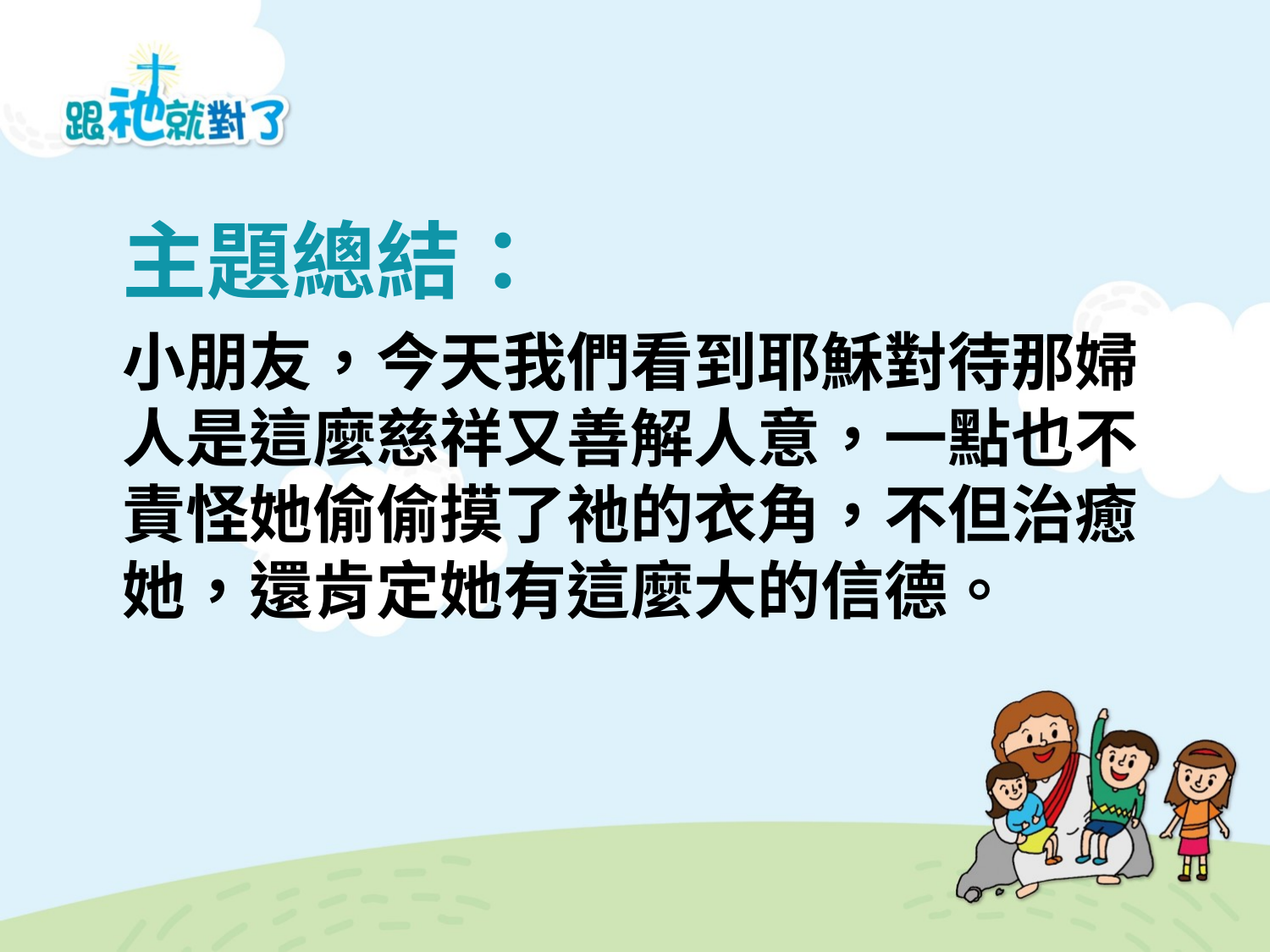

主題總結：
小朋友，今天我們看到耶穌對待那婦人是這麼慈祥又善解人意，一點也不責怪她偷偷摸了祂的衣角，不但治癒她，還肯定她有這麼大的信德。